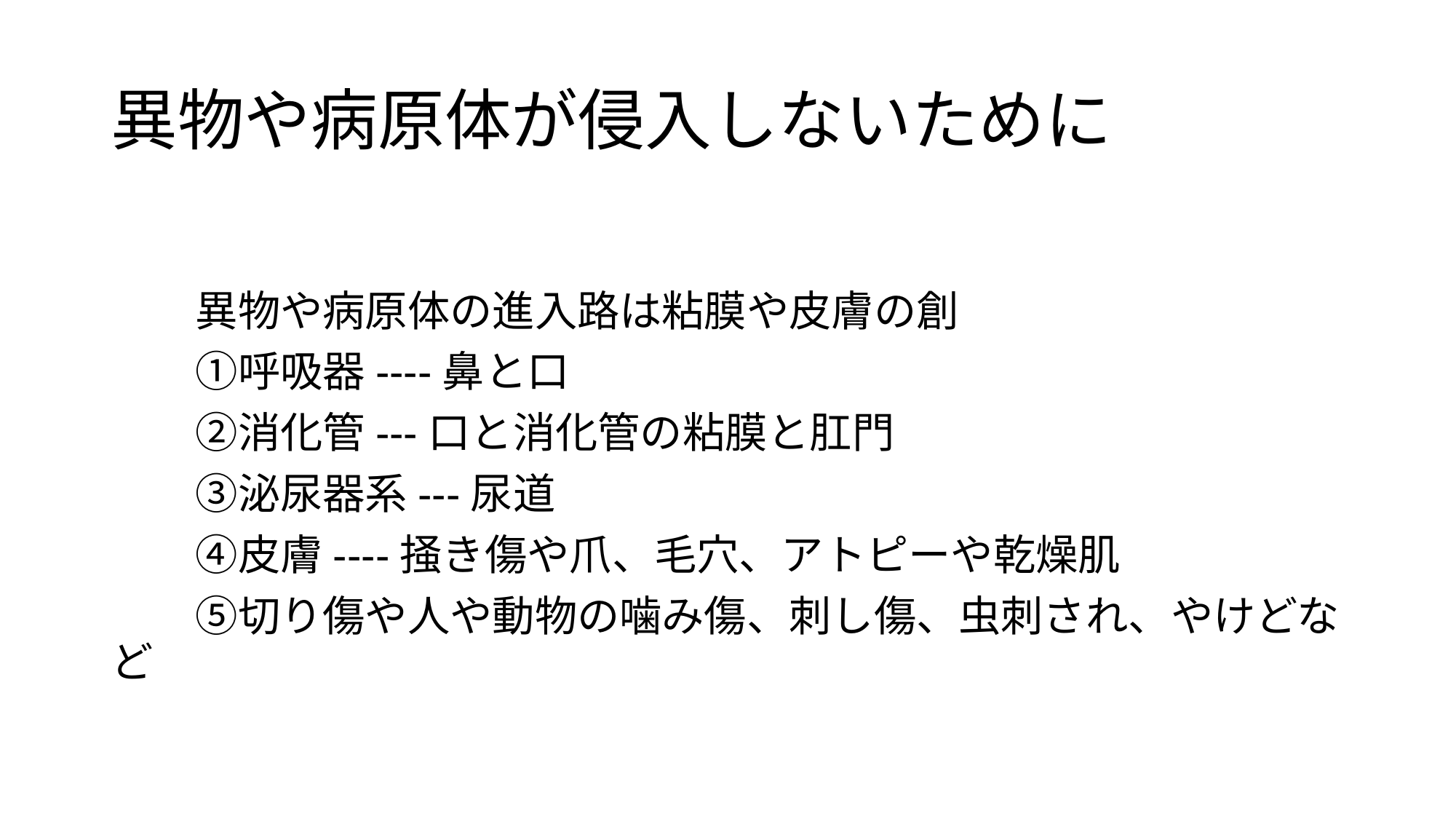

# 異物や病原体が侵入しないために

　　異物や病原体の進入路は粘膜や皮膚の創
　　①呼吸器----鼻と口
　　②消化管---口と消化管の粘膜と肛門
　　③泌尿器系---尿道
　　④皮膚----掻き傷や爪、毛穴、アトピーや乾燥肌
　　⑤切り傷や人や動物の噛み傷、刺し傷、虫刺され、やけどなど